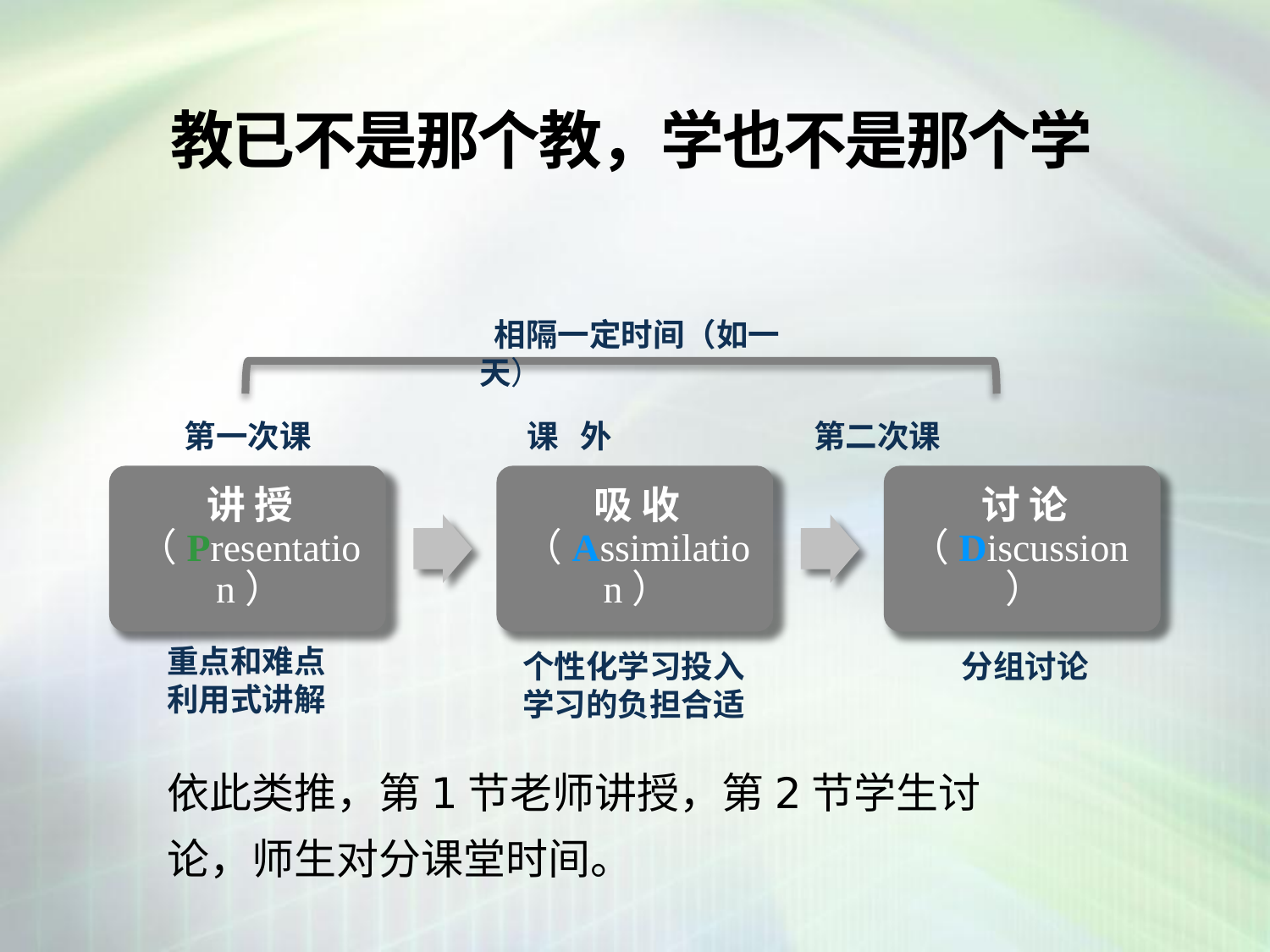

# 教已不是那个教，学也不是那个学
讲 授（Presentation）

吸 收（Assimilation）

讨 论 （Discussion）
 相隔一定时间（如一天）
第一次课                              课   外                            第二次课
重点和难点
利用式讲解

个性化学习投入
学习的负担合适
分组讨论

依此类推，第1节老师讲授，第2节学生讨论，师生对分课堂时间。